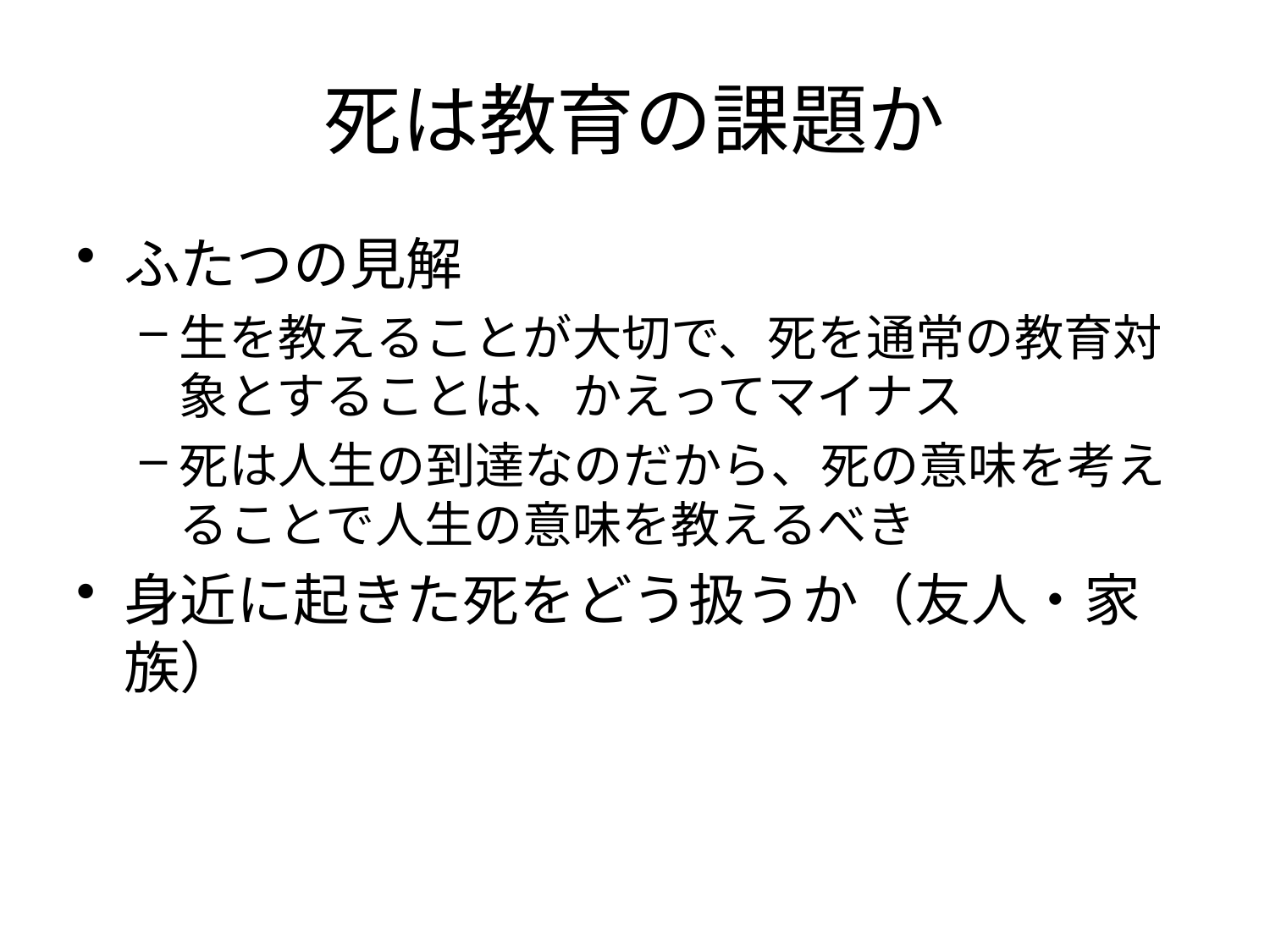

# 死は教育の課題か
ふたつの見解
生を教えることが大切で、死を通常の教育対象とすることは、かえってマイナス
死は人生の到達なのだから、死の意味を考えることで人生の意味を教えるべき
身近に起きた死をどう扱うか（友人・家族）